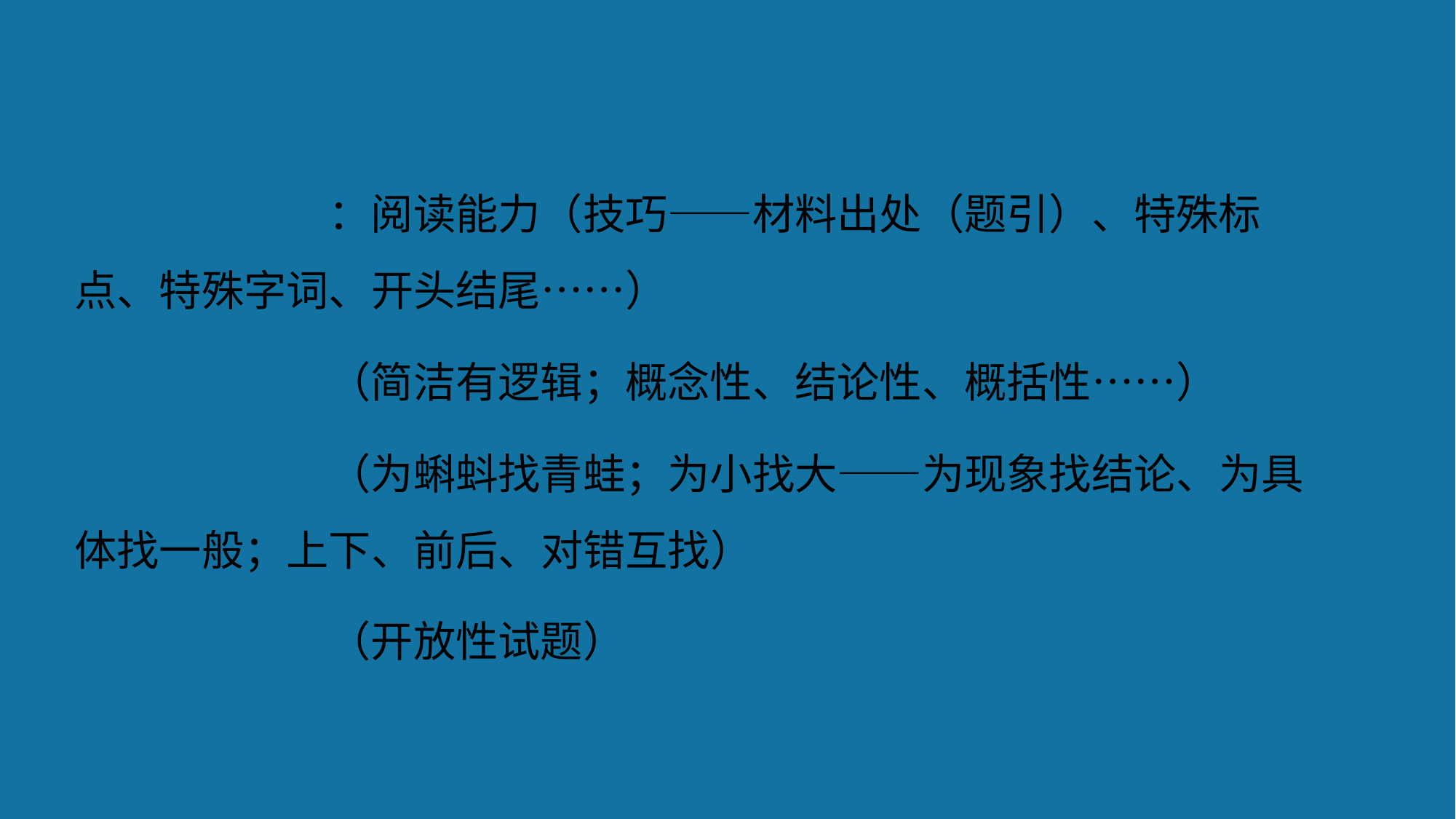

3.“能力”选择（四项12点）：

阅读概括能力：阅读能力（技巧——材料出处（题引）、特殊标点、特殊字词、开头结尾……）
概括表达能力（简洁有逻辑；概念性、结论性、概括性……）
问题转化能力（为蝌蚪找青蛙；为小找大——为现象找结论、为具体找一般；上下、前后、对错互找）
问题发现能力（开放性试题）